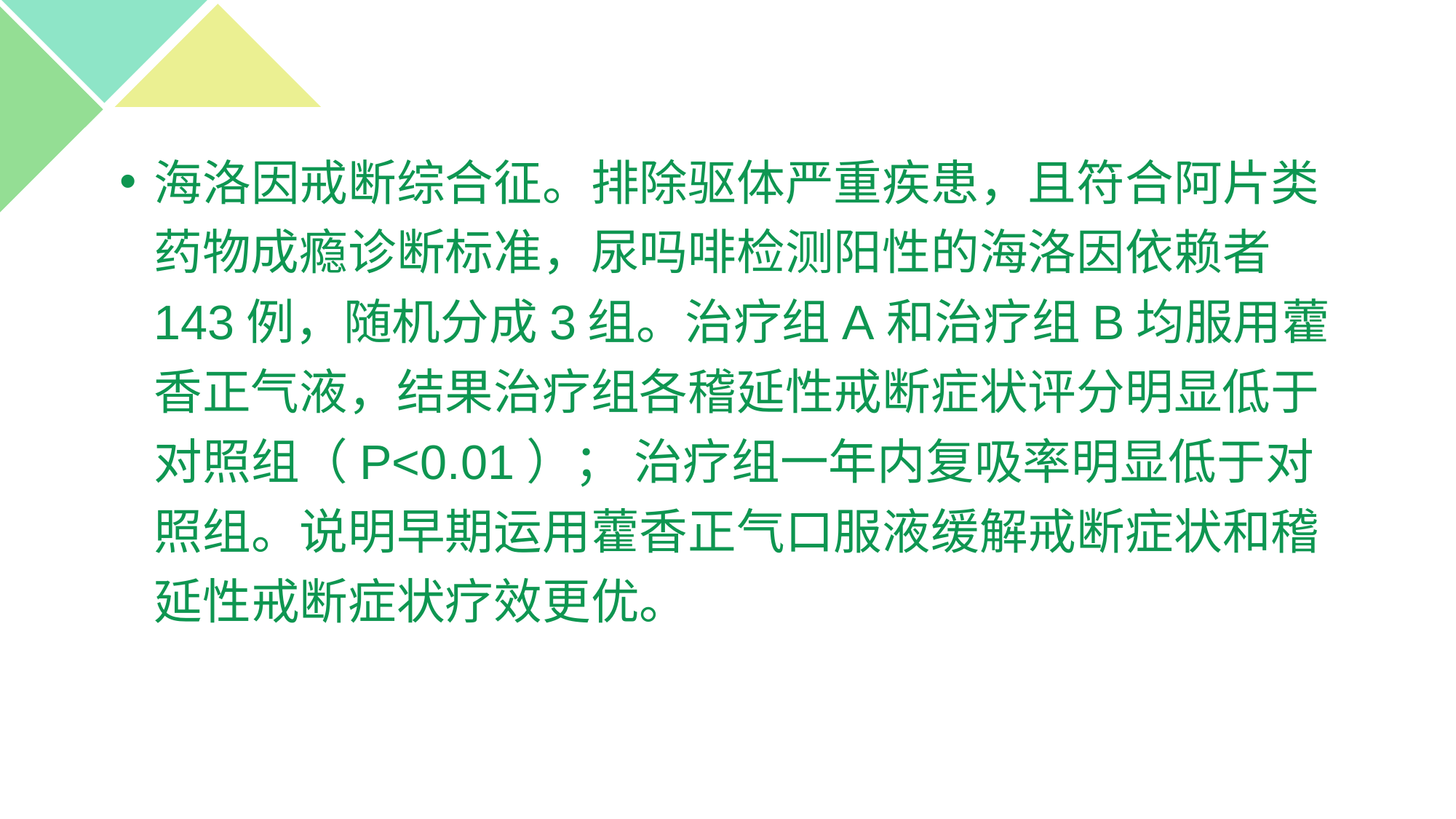

海洛因戒断综合征。排除驱体严重疾患，且符合阿片类药物成瘾诊断标准，尿吗啡检测阳性的海洛因依赖者143例，随机分成3组。治疗组A和治疗组B均服用藿香正气液，结果治疗组各稽延性戒断症状评分明显低于对照组（P<0.01）； 治疗组一年内复吸率明显低于对照组。说明早期运用藿香正气口服液缓解戒断症状和稽延性戒断症状疗效更优。